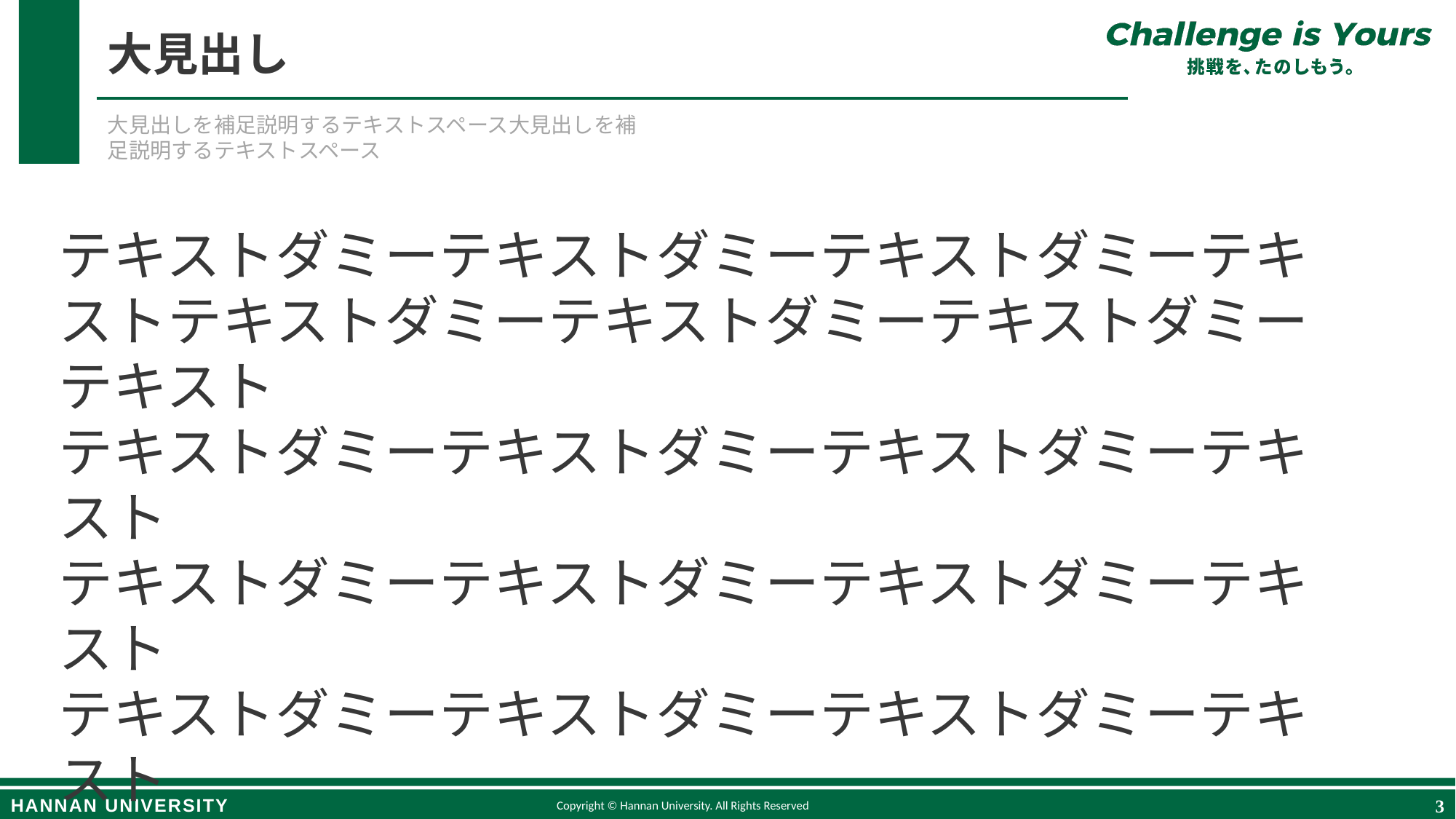

# 大見出し
大見出しを補足説明するテキストスペース大見出しを補足説明するテキストスペース
テキストダミーテキストダミーテキストダミーテキストテキストダミーテキストダミーテキストダミーテキスト
テキストダミーテキストダミーテキストダミーテキスト
テキストダミーテキストダミーテキストダミーテキスト
テキストダミーテキストダミーテキストダミーテキスト
テキストダミーテキストダミーテキストダミーテキスト